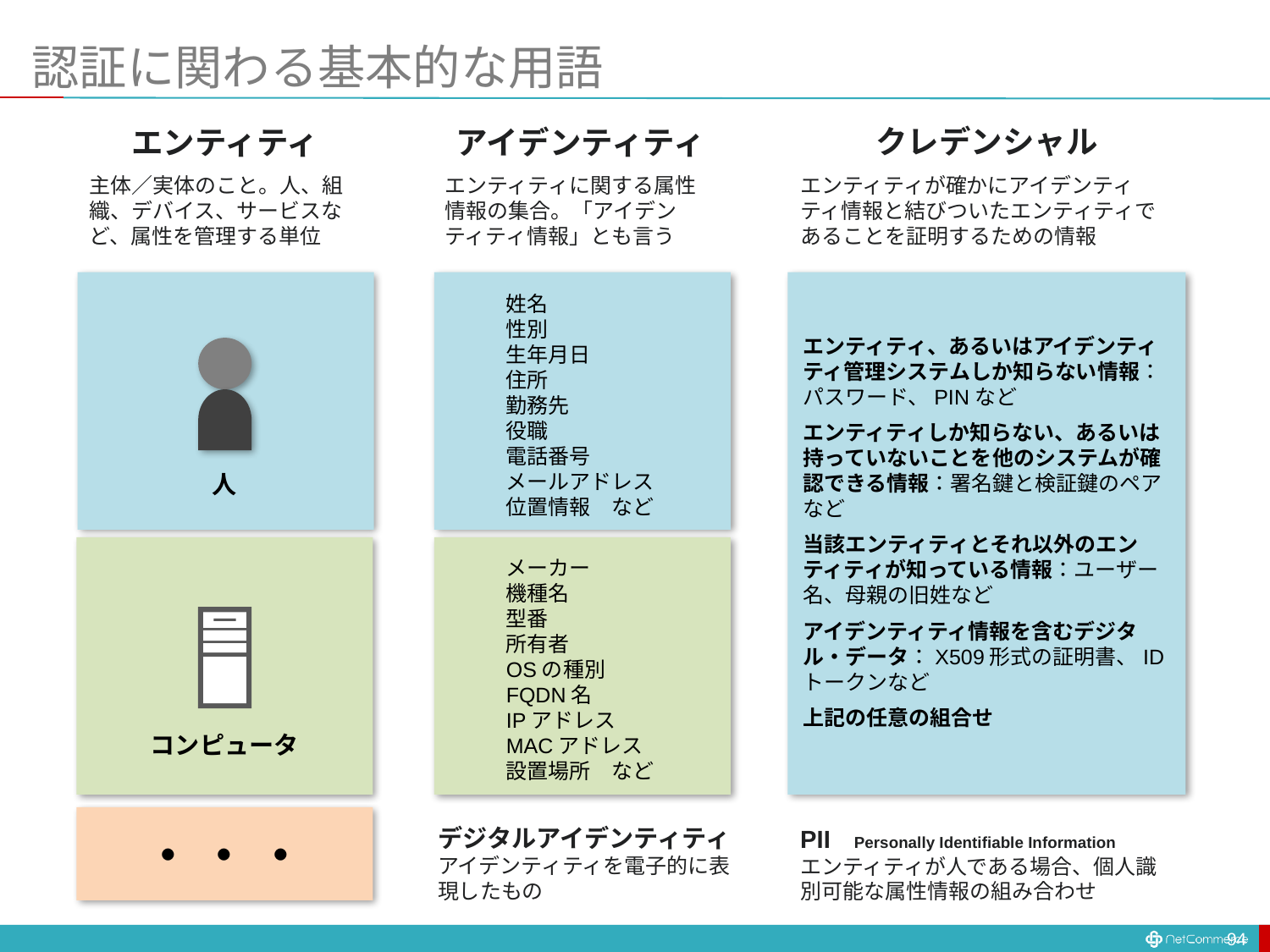

# 認証に関わる基本的な用語
クレデンシャル
アイデンティティ
エンティティ
エンティティに関する属性情報の集合。「アイデンティティ情報」とも言う
エンティティが確かにアイデンティティ情報と結びついたエンティティであることを証明するための情報
主体／実体のこと。人、組織、デバイス、サービスなど、属性を管理する単位

姓名
性別
生年月日
住所
勤務先
役職
電話番号
メールアドレス
位置情報　など
エンティティ、あるいはアイデンティティ管理システムしか知らない情報：パスワード、PINなど
エンティティしか知らない、あるいは持っていないことを他のシステムが確認できる情報：署名鍵と検証鍵のペアなど
当該エンティティとそれ以外のエンティティが知っている情報：ユーザー名、母親の旧姓など
アイデンティティ情報を含むデジタル・データ：X509形式の証明書、IDトークンなど
上記の任意の組合せ

人

メーカー
機種名
型番
所有者
OSの種別
FQDN名
IPアドレス
MACアドレス
設置場所　など

コンピュータ
・・・
デジタルアイデンティティ
アイデンティティを電子的に表現したもの
PII　Personally Identifiable Information
エンティティが人である場合、個人識別可能な属性情報の組み合わせ
94